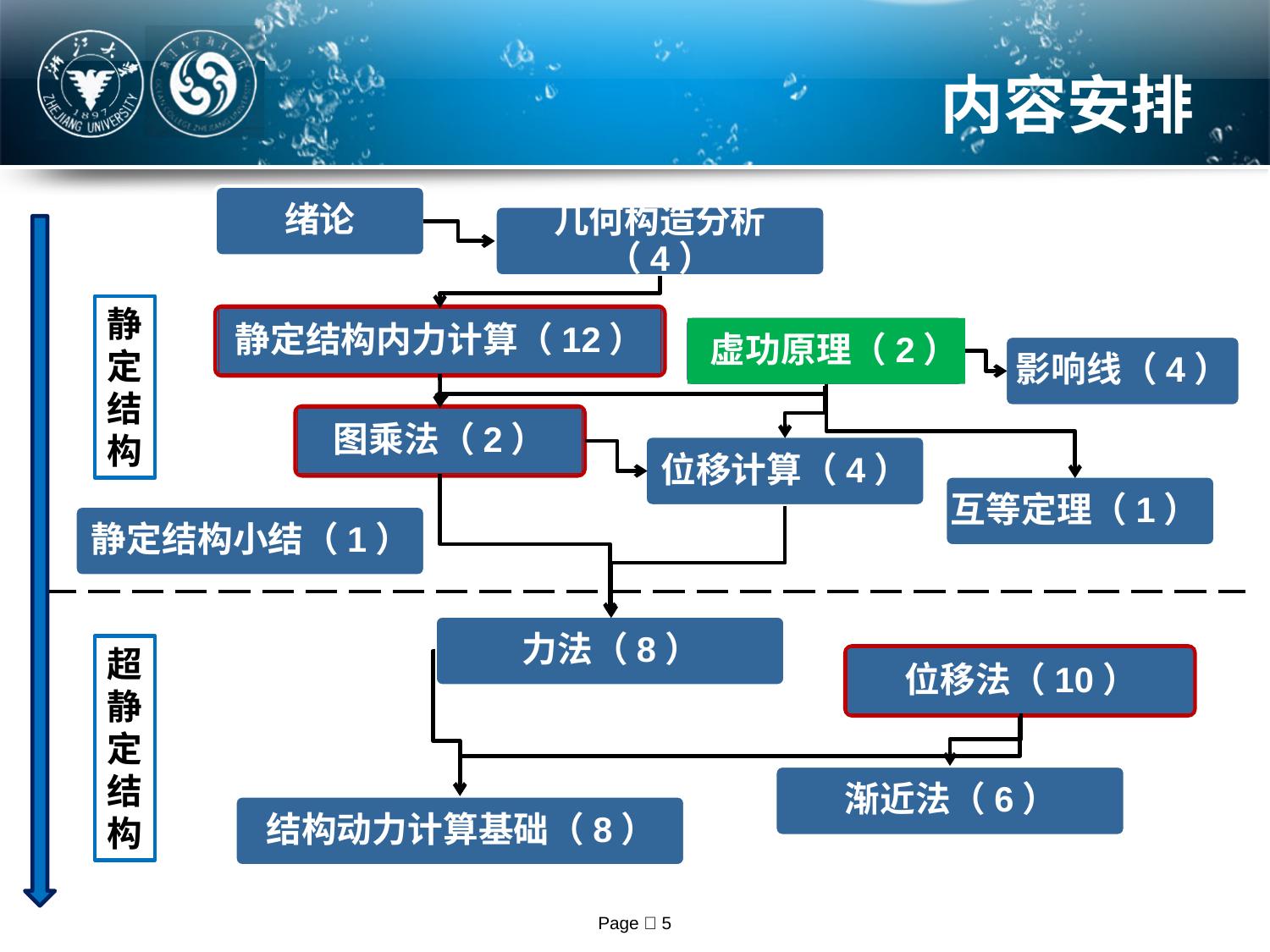

# 内容安排

绪论

几何构造分析（4）

静定结构

静定结构内力计算（12）

 虚功原理（2）

影响线（4）

图乘法（2）

位移计算（4）

互等定理（1）

静定结构小结（1）

力法（8）
超静定结构

位移法（10）

渐近法（6）

结构动力计算基础（8）